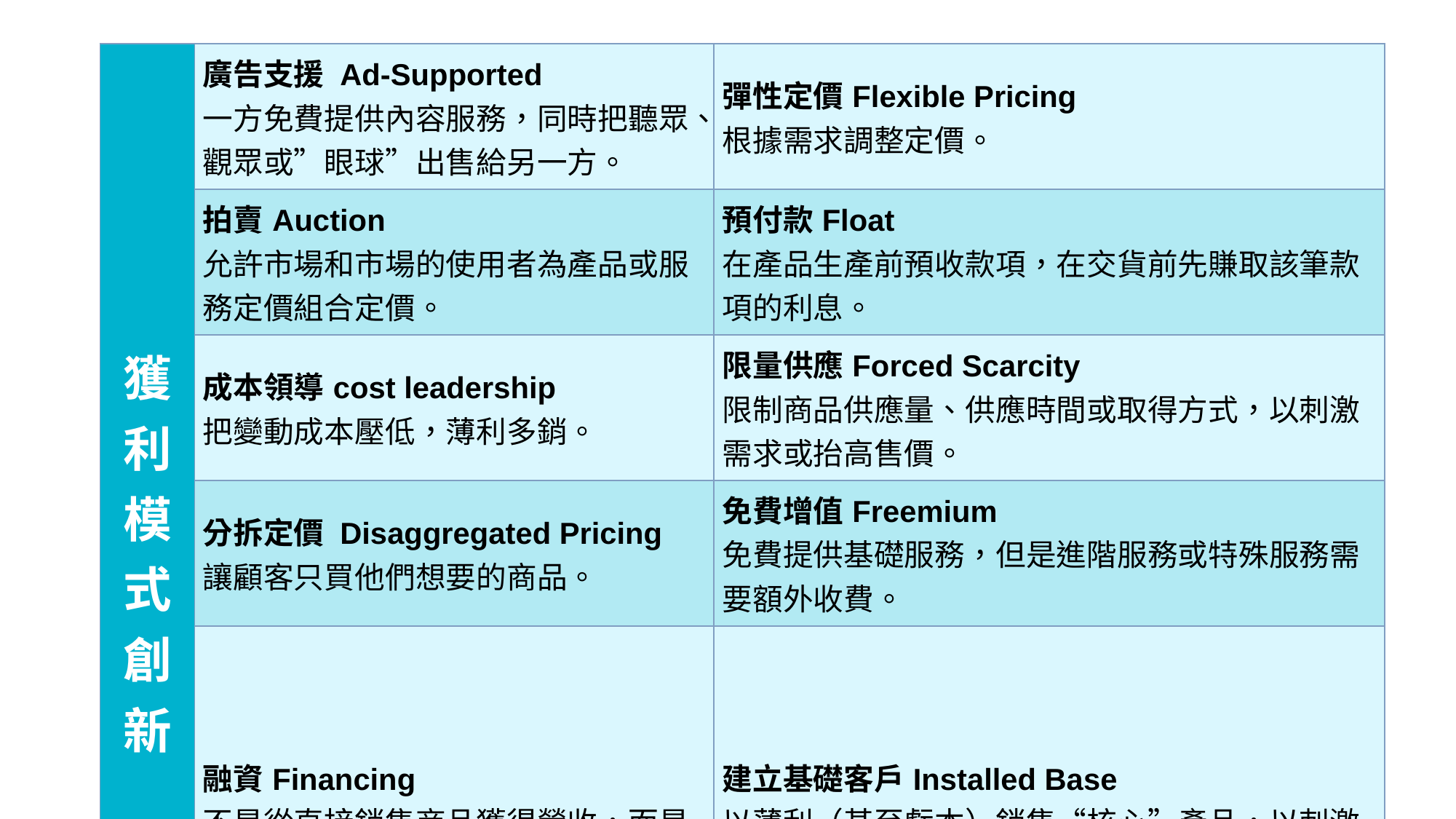

#
| 獲利模式創新 | 廣告支援 Ad-Supported 一方免費提供內容服務，同時把聽眾、觀眾或”眼球”出售給另一方。 | 彈性定價Flexible Pricing 根據需求調整定價。 |
| --- | --- | --- |
|  | 拍賣Auction 允許市場和市場的使用者為產品或服務定價組合定價。 | 預付款Float 在產品生產前預收款項，在交貨前先賺取該筆款項的利息。 |
|  | 成本領導cost leadership 把變動成本壓低，薄利多銷。 | 限量供應Forced Scarcity 限制商品供應量、供應時間或取得方式，以刺激需求或抬高售價。 |
|  | 分拆定價 Disaggregated Pricing 讓顧客只買他們想要的商品。 | 免費增值Freemium 免費提供基礎服務，但是進階服務或特殊服務需要額外收費。 |
|  | 融資Financing 不是從直接銷售商品獲得營收，而是從結構性支付計畫和售後利益中獲得收入。 | 建立基礎客戶Installed Base 以薄利（甚至虧本）銷售“核心”產品，以刺激需求與忠誠度，再靠銷售額外的產品和服務賺取獲利。 |